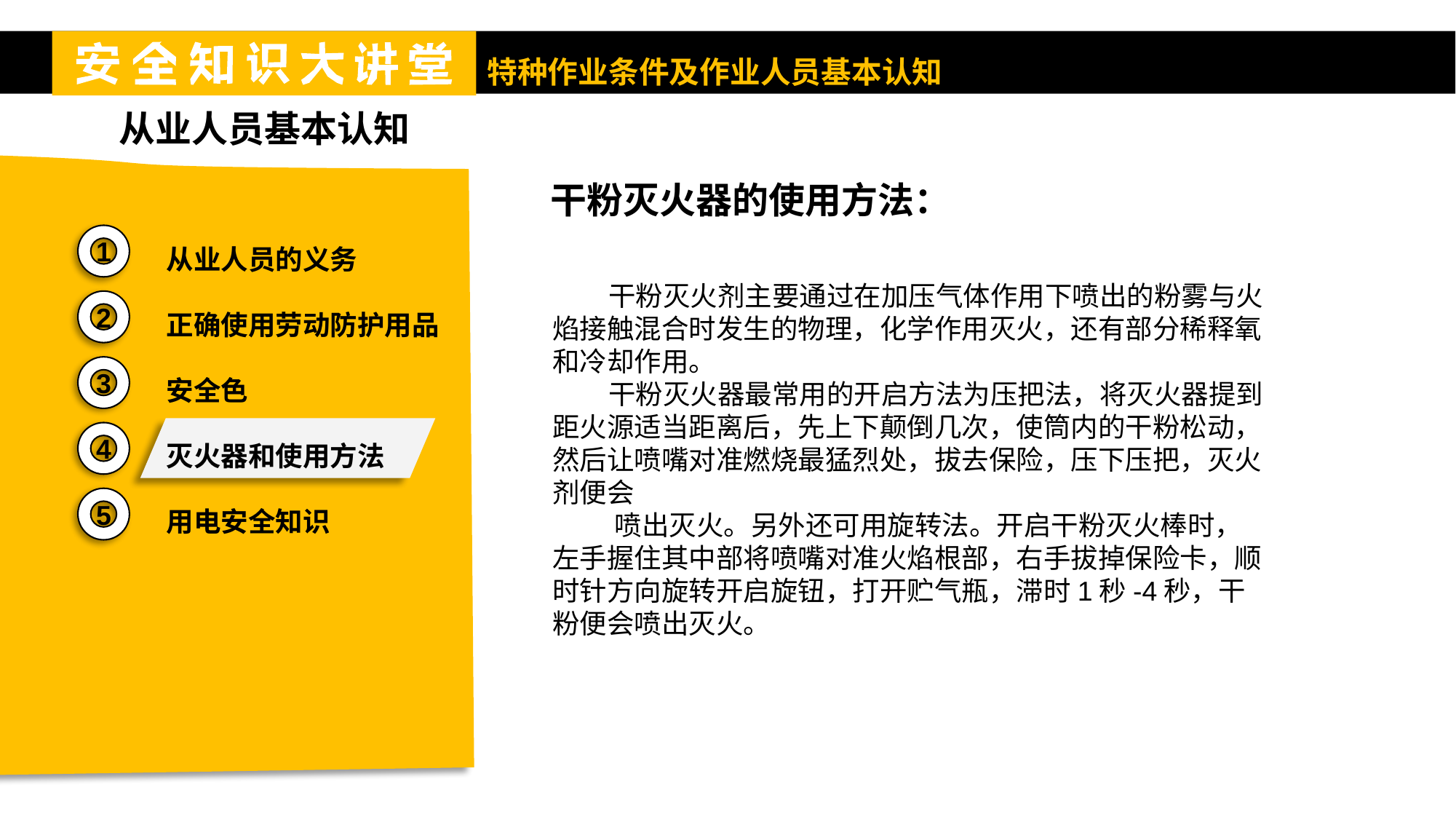

从业人员基本认知
干粉灭火器的使用方法：
从业人员的义务
正确使用劳动防护用品
安全色
灭火器和使用方法
用电安全知识
1

        干粉灭火剂主要通过在加压气体作用下喷出的粉雾与火焰接触混合时发生的物理，化学作用灭火，还有部分稀释氧和冷却作用。
        干粉灭火器最常用的开启方法为压把法，将灭火器提到距火源适当距离后，先上下颠倒几次，使筒内的干粉松动，然后让喷嘴对准燃烧最猛烈处，拔去保险，压下压把，灭火剂便会
         喷出灭火。另外还可用旋转法。开启干粉灭火棒时，左手握住其中部将喷嘴对准火焰根部，右手拔掉保险卡，顺时针方向旋转开启旋钮，打开贮气瓶，滞时1秒-4秒，干粉便会喷出灭火。
2
3

4
5